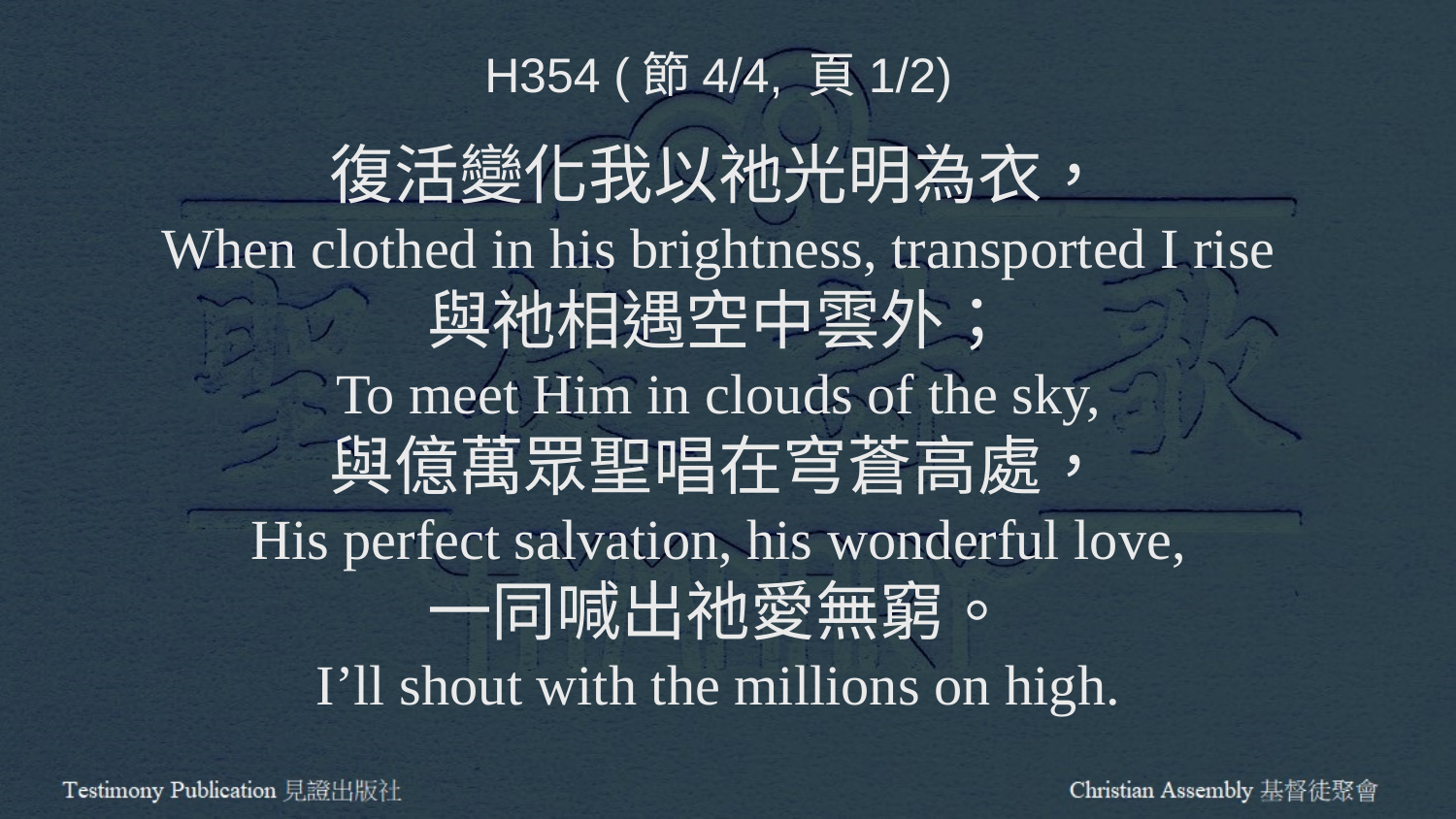

H354 (節4/4, 頁1/2)

復活變化我以祂光明為衣，
When clothed in his brightness, transported I rise
與祂相遇空中雲外；
To meet Him in clouds of the sky,
與億萬眾聖唱在穹蒼高處，
His perfect salvation, his wonderful love,
一同喊出祂愛無窮。
I’ll shout with the millions on high.